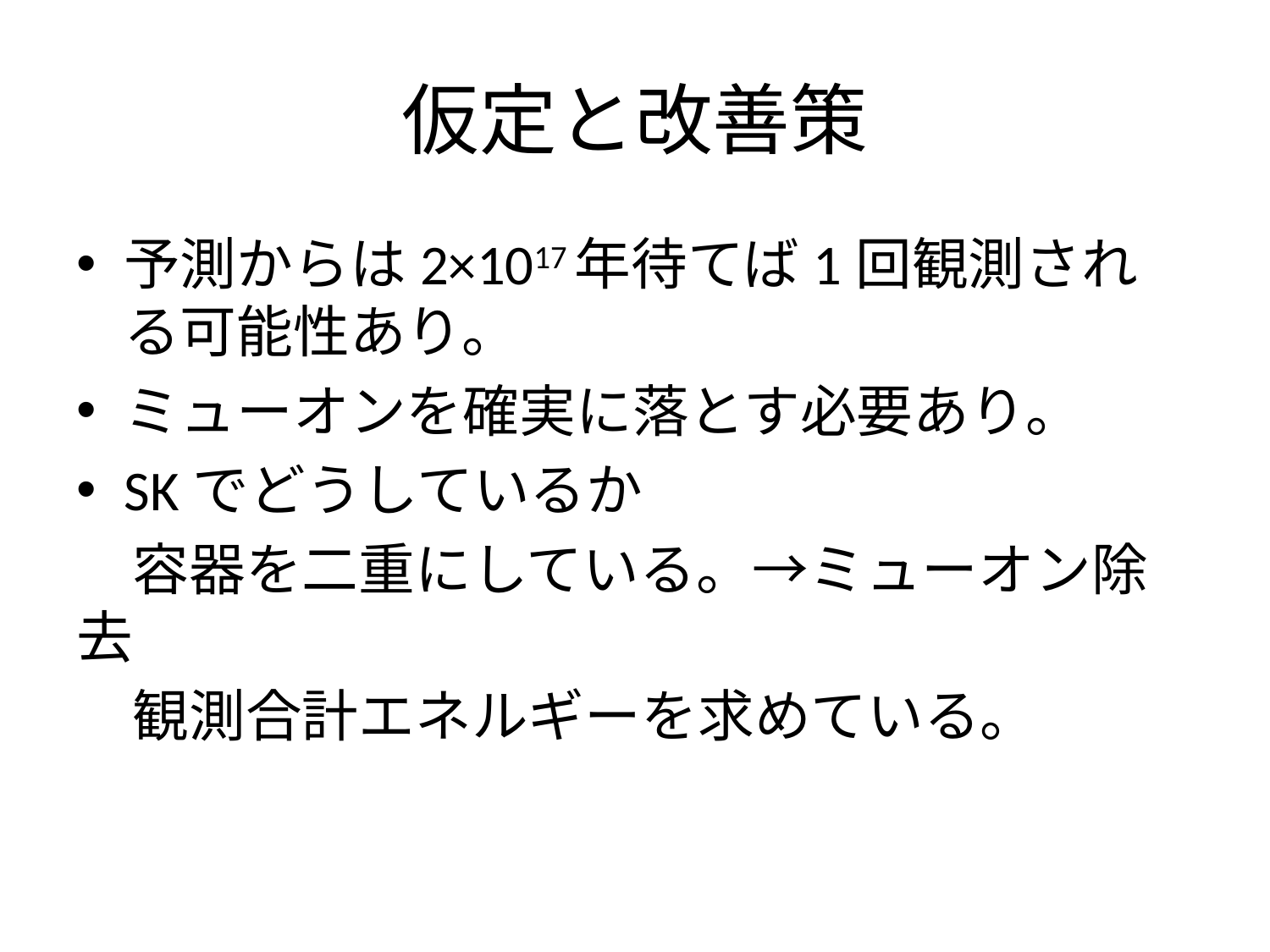

# 仮定と改善策
予測からは2×1017年待てば1回観測される可能性あり。
ミューオンを確実に落とす必要あり。
SKでどうしているか
　容器を二重にしている。→ミューオン除去
　観測合計エネルギーを求めている。